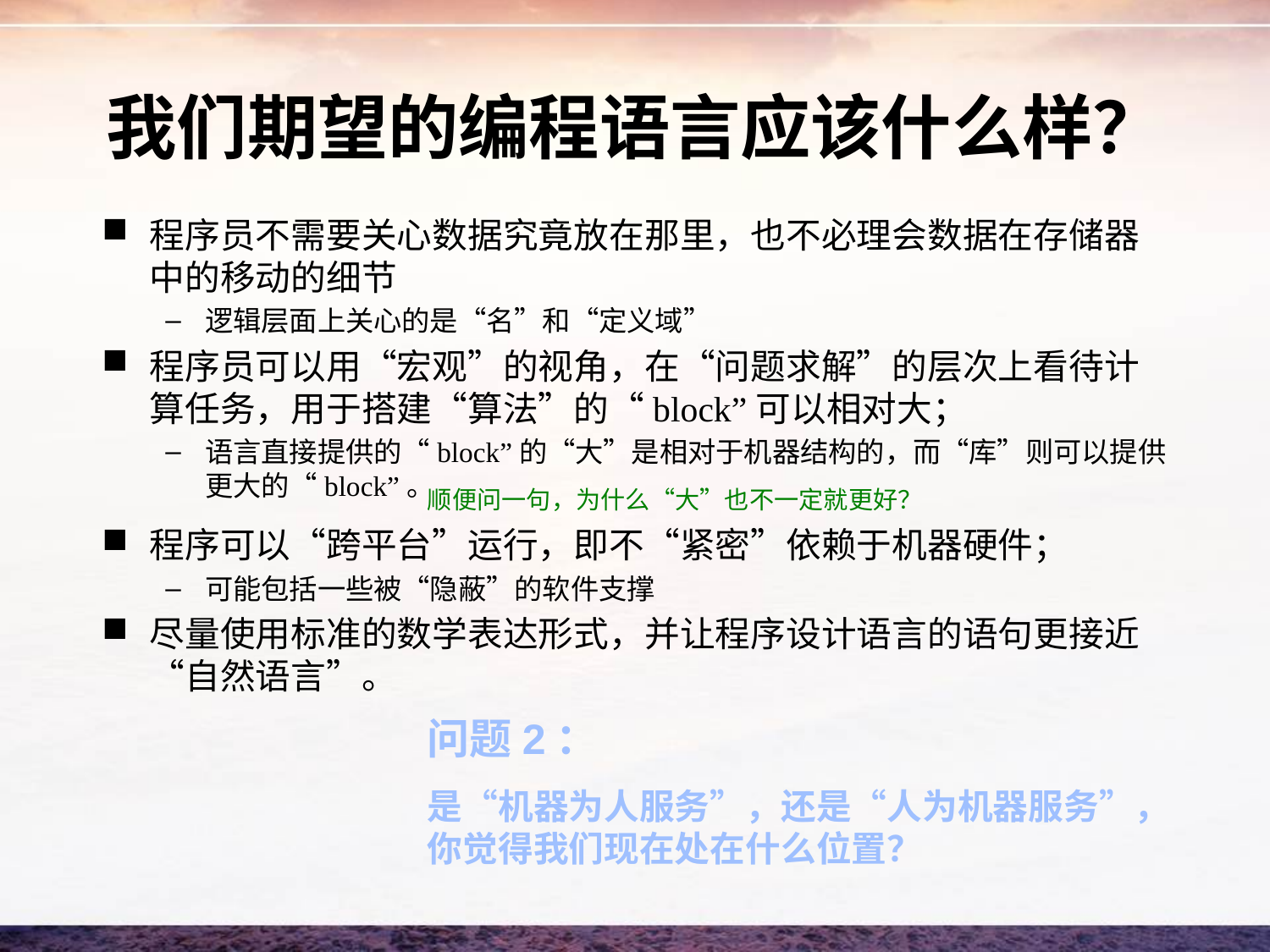

# 我们期望的编程语言应该什么样？
程序员不需要关心数据究竟放在那里，也不必理会数据在存储器中的移动的细节
逻辑层面上关心的是“名”和“定义域”
程序员可以用“宏观”的视角，在“问题求解”的层次上看待计算任务，用于搭建“算法”的“block”可以相对大；
语言直接提供的“block”的“大”是相对于机器结构的，而“库”则可以提供更大的“block”。
程序可以“跨平台”运行，即不“紧密”依赖于机器硬件；
可能包括一些被“隐蔽”的软件支撑
尽量使用标准的数学表达形式，并让程序设计语言的语句更接近“自然语言”。
顺便问一句，为什么“大”也不一定就更好？
问题2：
是“机器为人服务”，还是“人为机器服务”，你觉得我们现在处在什么位置？